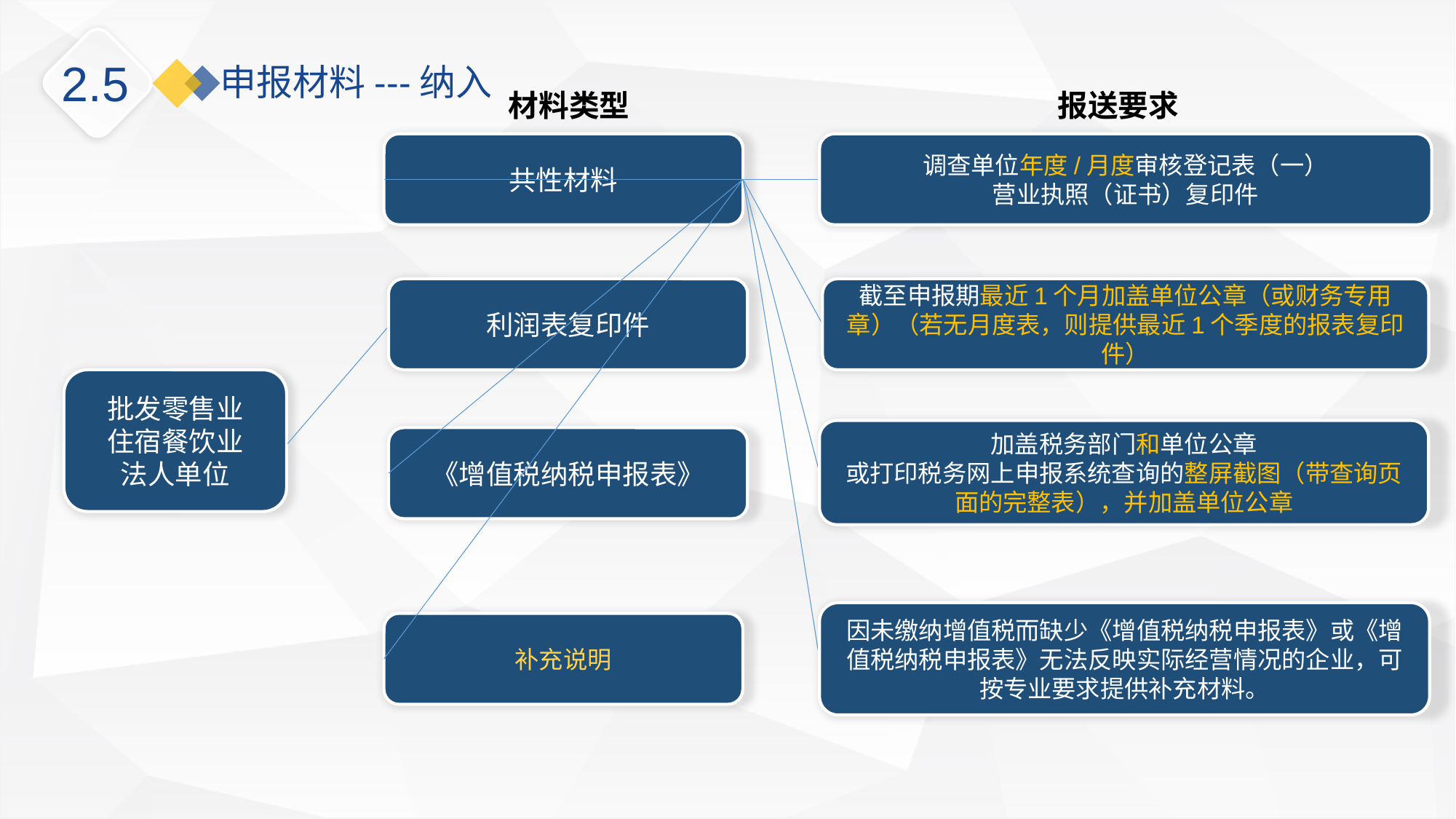

2.5
申报材料---纳入

材料类型
报送要求
共性材料
调查单位年度/月度审核登记表（一）
营业执照（证书）复印件
利润表复印件
截至申报期最近1个月加盖单位公章（或财务专用章）（若无月度表，则提供最近1个季度的报表复印件）
批发零售业
住宿餐饮业
法人单位
加盖税务部门和单位公章
或打印税务网上申报系统查询的整屏截图（带查询页面的完整表），并加盖单位公章
《增值税纳税申报表》
因未缴纳增值税而缺少《增值税纳税申报表》或《增值税纳税申报表》无法反映实际经营情况的企业，可按专业要求提供补充材料。
补充说明
22